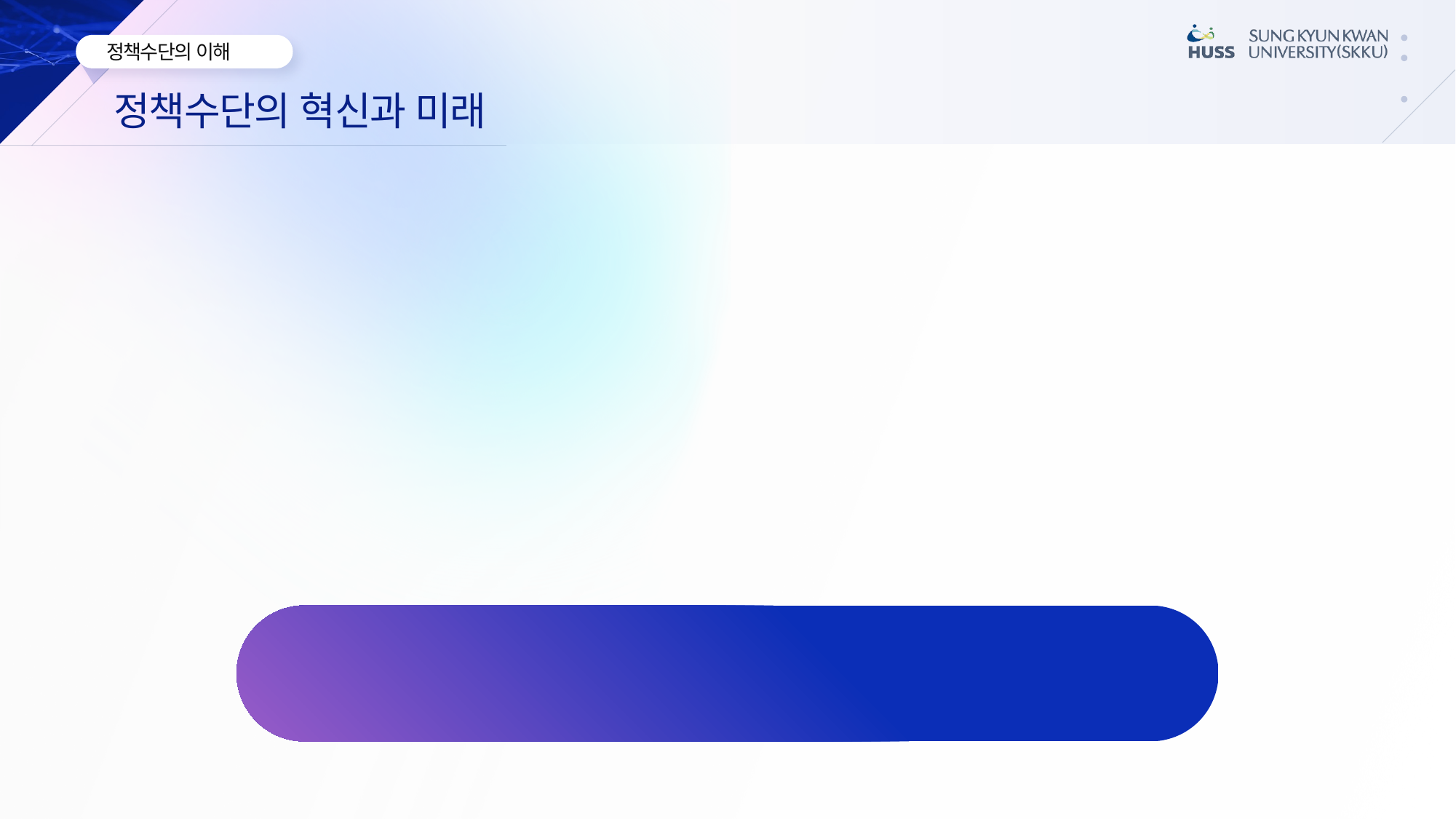

정책수단의 혁신과 미래
21세기 기술과 사회의 변화가
정책수단의 지형 자체를 어떻게 바꾸고 있는가?